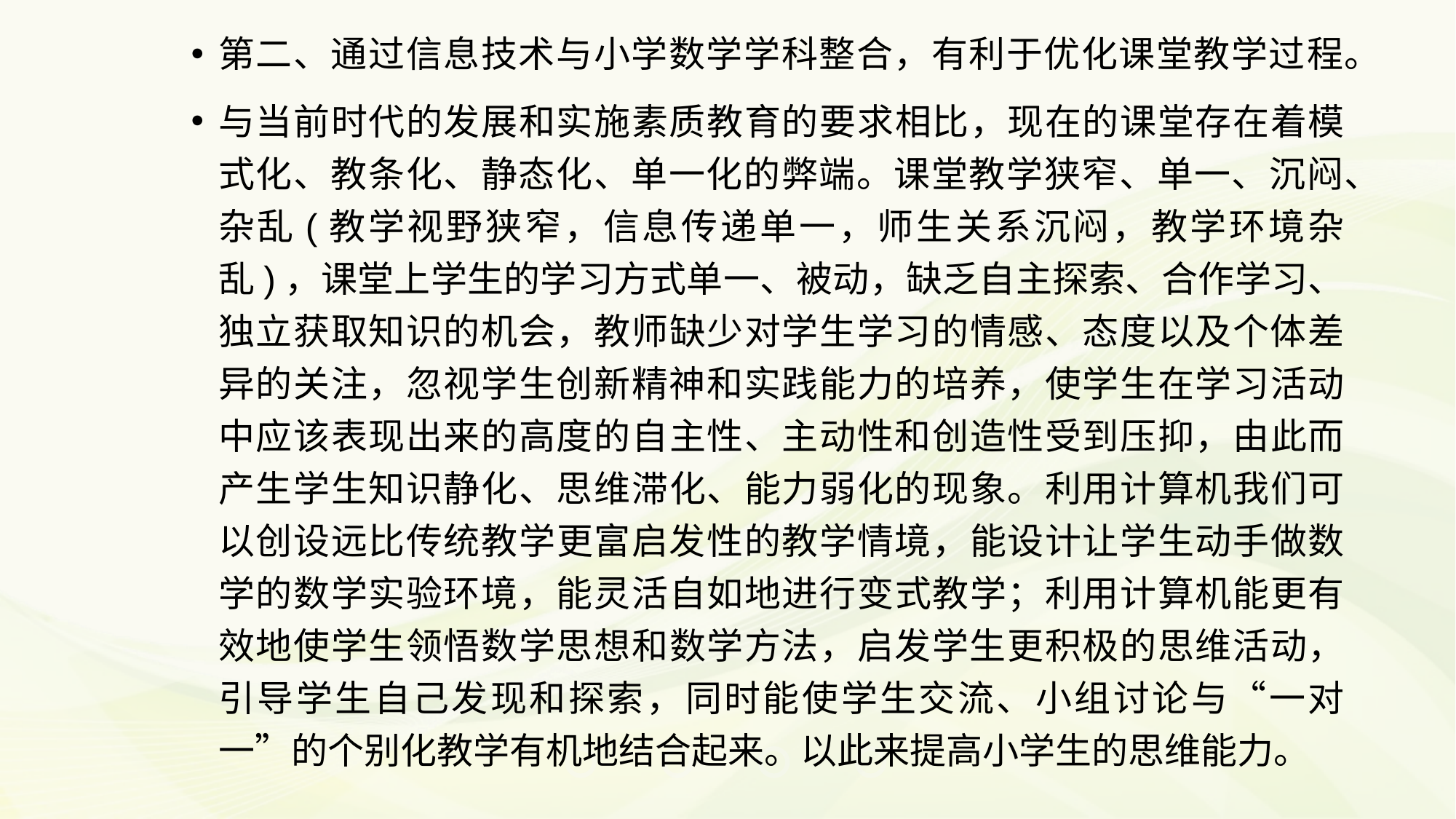

第二、通过信息技术与小学数学学科整合，有利于优化课堂教学过程。
与当前时代的发展和实施素质教育的要求相比，现在的课堂存在着模式化、教条化、静态化、单一化的弊端。课堂教学狭窄、单一、沉闷、杂乱(教学视野狭窄，信息传递单一，师生关系沉闷，教学环境杂乱)，课堂上学生的学习方式单一、被动，缺乏自主探索、合作学习、独立获取知识的机会，教师缺少对学生学习的情感、态度以及个体差异的关注，忽视学生创新精神和实践能力的培养，使学生在学习活动中应该表现出来的高度的自主性、主动性和创造性受到压抑，由此而产生学生知识静化、思维滞化、能力弱化的现象。利用计算机我们可以创设远比传统教学更富启发性的教学情境，能设计让学生动手做数学的数学实验环境，能灵活自如地进行变式教学；利用计算机能更有效地使学生领悟数学思想和数学方法，启发学生更积极的思维活动，引导学生自己发现和探索，同时能使学生交流、小组讨论与“一对一”的个别化教学有机地结合起来。以此来提高小学生的思维能力。